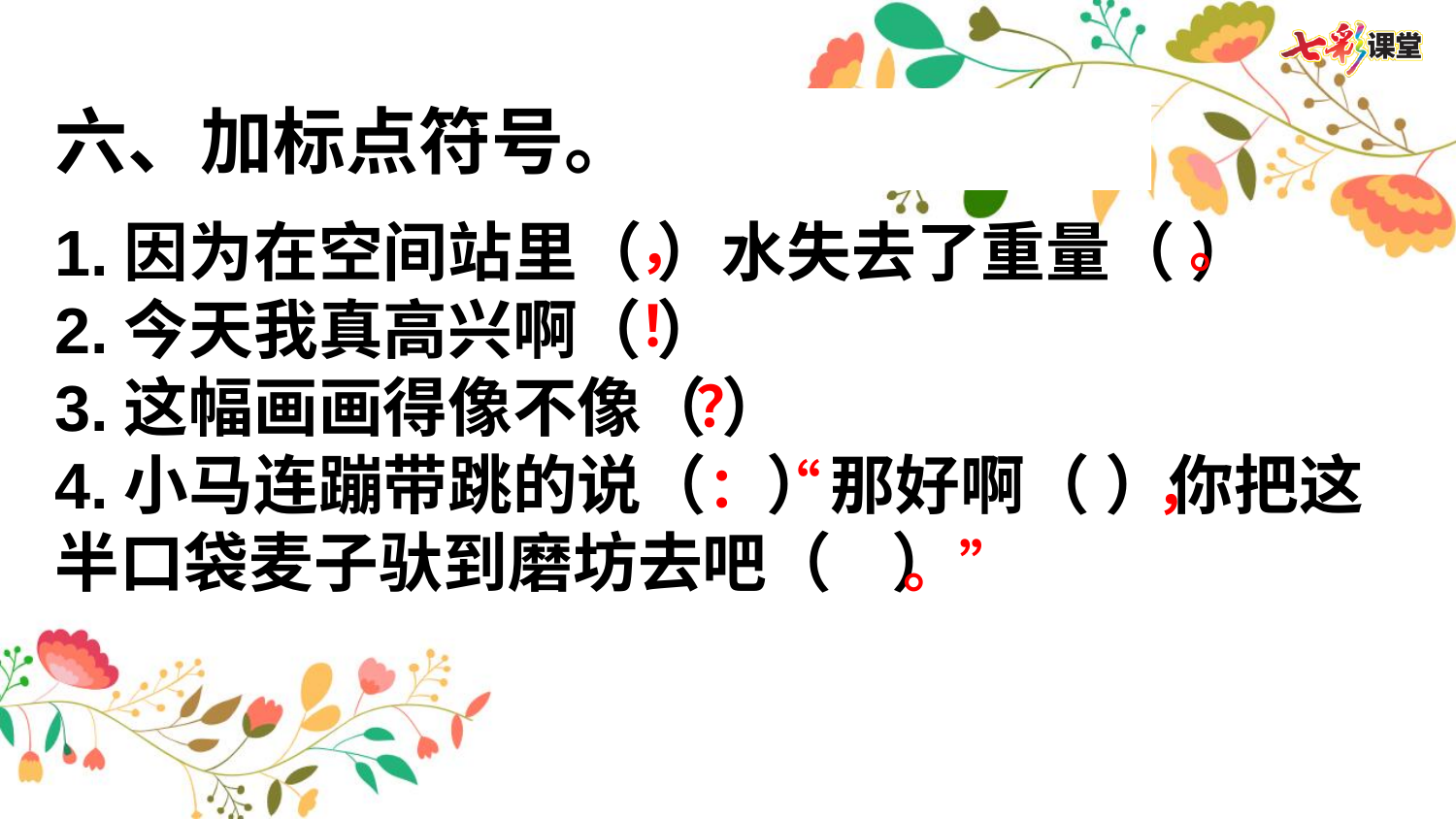

六、加标点符号。
，
。
1.因为在空间站里（ ）水失去了重量（ ）
2.今天我真高兴啊（ ）
3.这幅画画得像不像（ ）
4.小马连蹦带跳的说（    ）那好啊（ ）你把这半口袋麦子驮到磨坊去吧（    ）
！
？
：“
，
。”